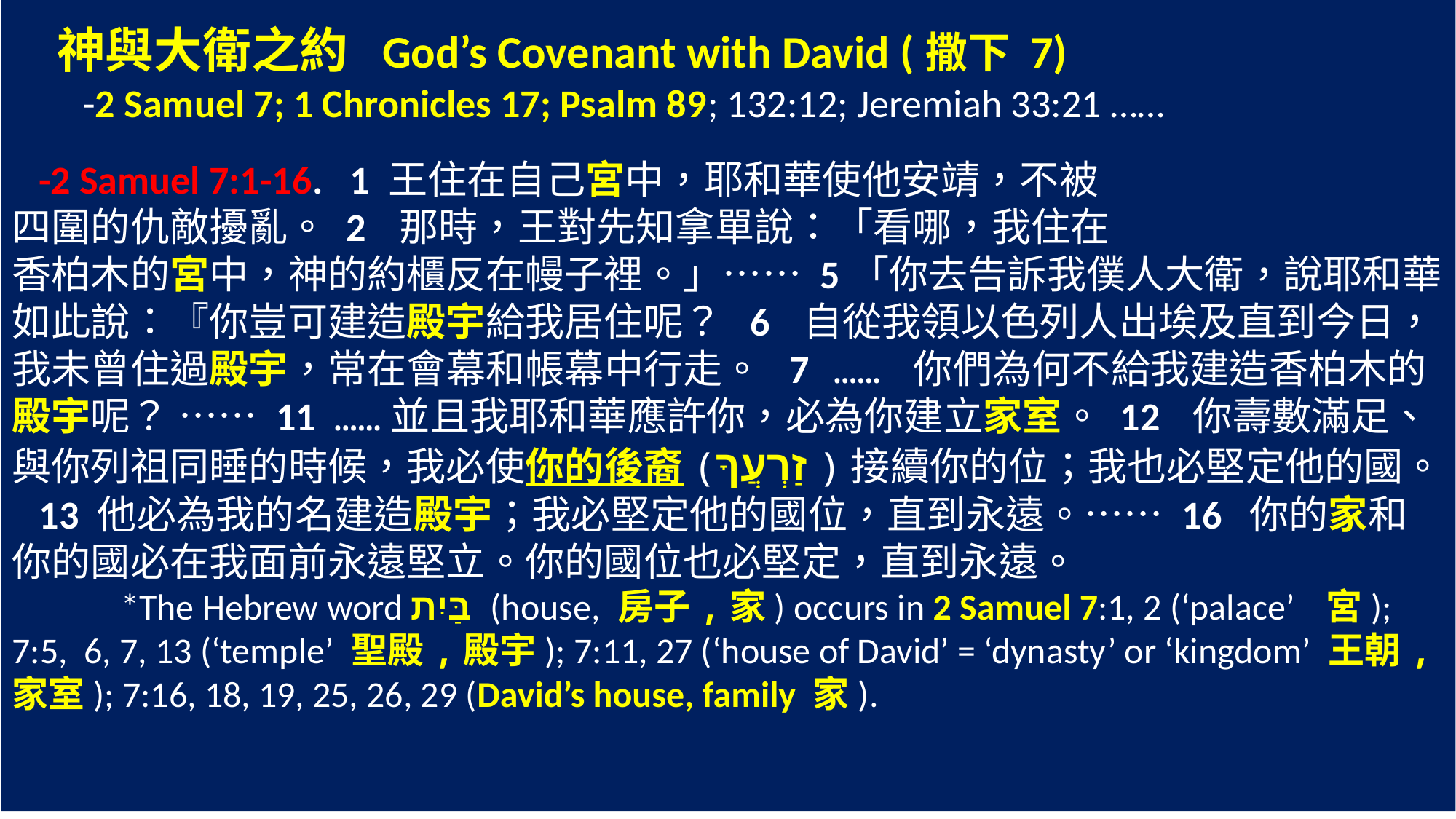

神與大衛之約  God’s Covenant with David (撒下 7)
        -2 Samuel 7; 1 Chronicles 17; Psalm 89; 132:12; Jeremiah 33:21 ……

   -2 Samuel 7:1-16.   1 王住在自己宮中，耶和華使他安靖，不被
四圍的仇敵擾亂。 2 那時，王對先知拿單說：「看哪，我住在
香柏木的宮中，神的約櫃反在幔子裡。」…… 5「你去告訴我僕人大衛，說耶和華如此說：『你豈可建造殿宇給我居住呢？  6 自從我領以色列人出埃及直到今日，我未曾住過殿宇，常在會幕和帳幕中行走。  7 …… 你們為何不給我建造香柏木的殿宇呢？ …… 11  ……並且我耶和華應許你，必為你建立家室。 12 你壽數滿足、與你列祖同睡的時候，我必使你的後裔(‎זַרְעֲךָ )接續你的位；我也必堅定他的國。  13 他必為我的名建造殿宇；我必堅定他的國位，直到永遠。…… 16  你的家和你的國必在我面前永遠堅立。你的國位也必堅定，直到永遠。
	*The Hebrew word בַּיִת  (house, 房子,家) occurs in 2 Samuel 7:1, 2 (‘palace’ 宮); 7:5,  6, 7, 13 (‘temple’ 聖殿,殿宇); 7:11, 27 (‘house of David’ = ‘dynasty’ or ‘kingdom’ 王朝,家室); 7:16, 18, 19, 25, 26, 29 (David’s house, family 家).